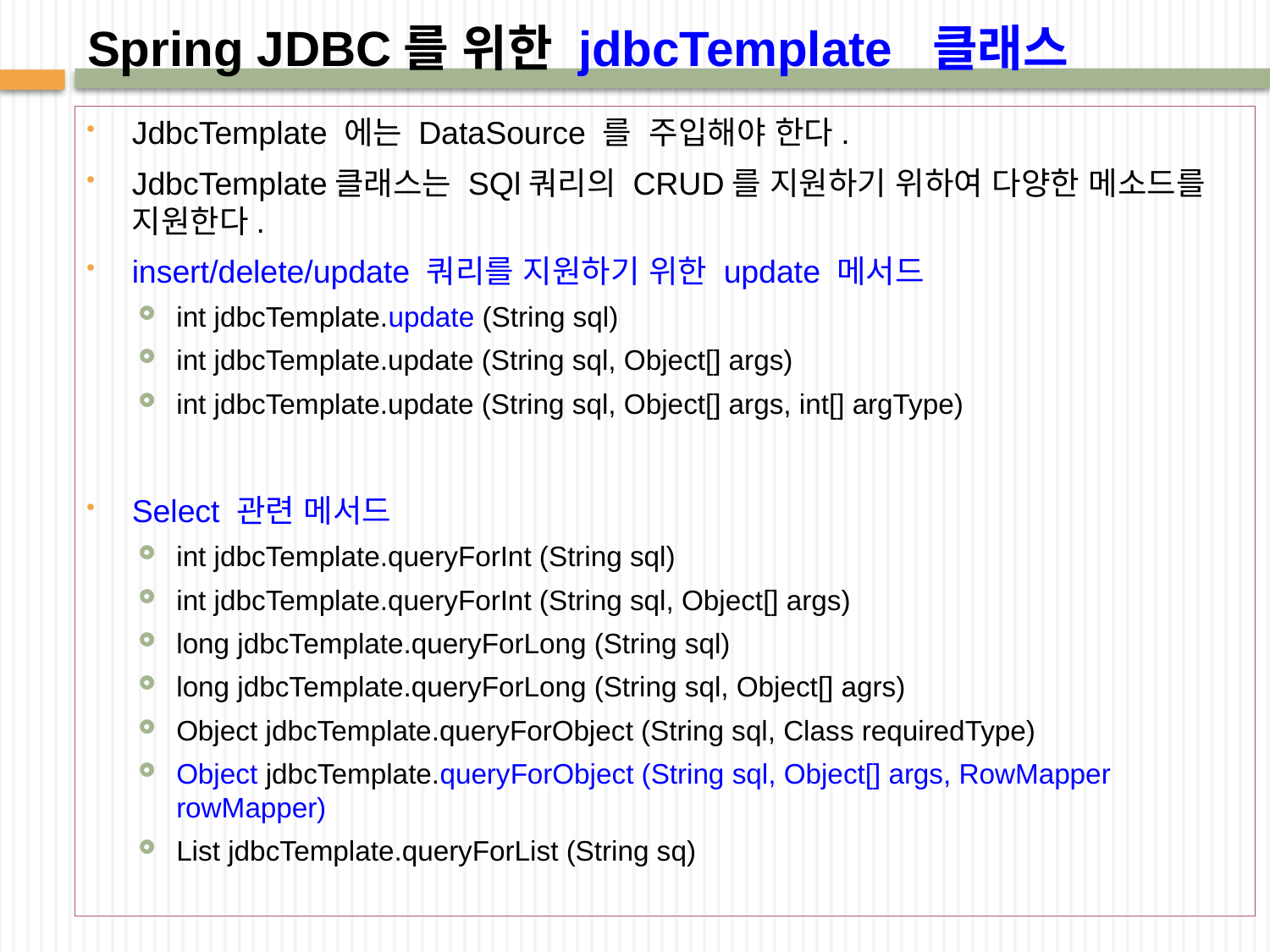

# Spring JDBC를 위한 jdbcTemplate  클래스
JdbcTemplate 에는 DataSource 를  주입해야 한다.
JdbcTemplate클래스는 SQl쿼리의 CRUD를 지원하기 위하여 다양한 메소드를 지원한다.
insert/delete/update 쿼리를 지원하기 위한 update 메서드
int jdbcTemplate.update (String sql)
int jdbcTemplate.update (String sql, Object[] args)
int jdbcTemplate.update (String sql, Object[] args, int[] argType)

Select 관련 메서드
int jdbcTemplate.queryForInt (String sql)
int jdbcTemplate.queryForInt (String sql, Object[] args)
long jdbcTemplate.queryForLong (String sql)
long jdbcTemplate.queryForLong (String sql, Object[] agrs)
Object jdbcTemplate.queryForObject (String sql, Class requiredType)
Object jdbcTemplate.queryForObject (String sql, Object[] args, RowMapper rowMapper)
List jdbcTemplate.queryForList (String sq)